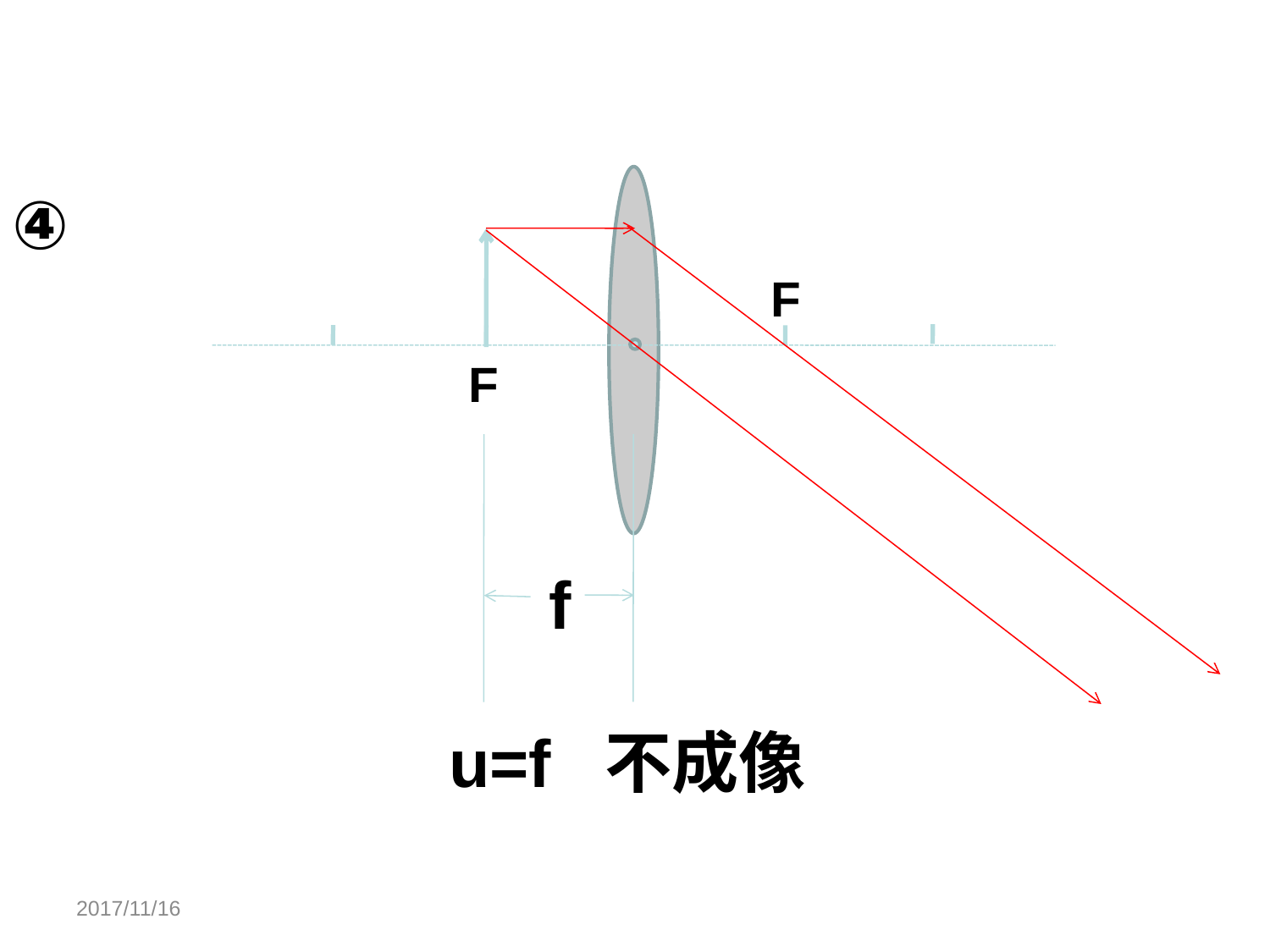

F
f
F

④
u=f  不成像
2017/11/16